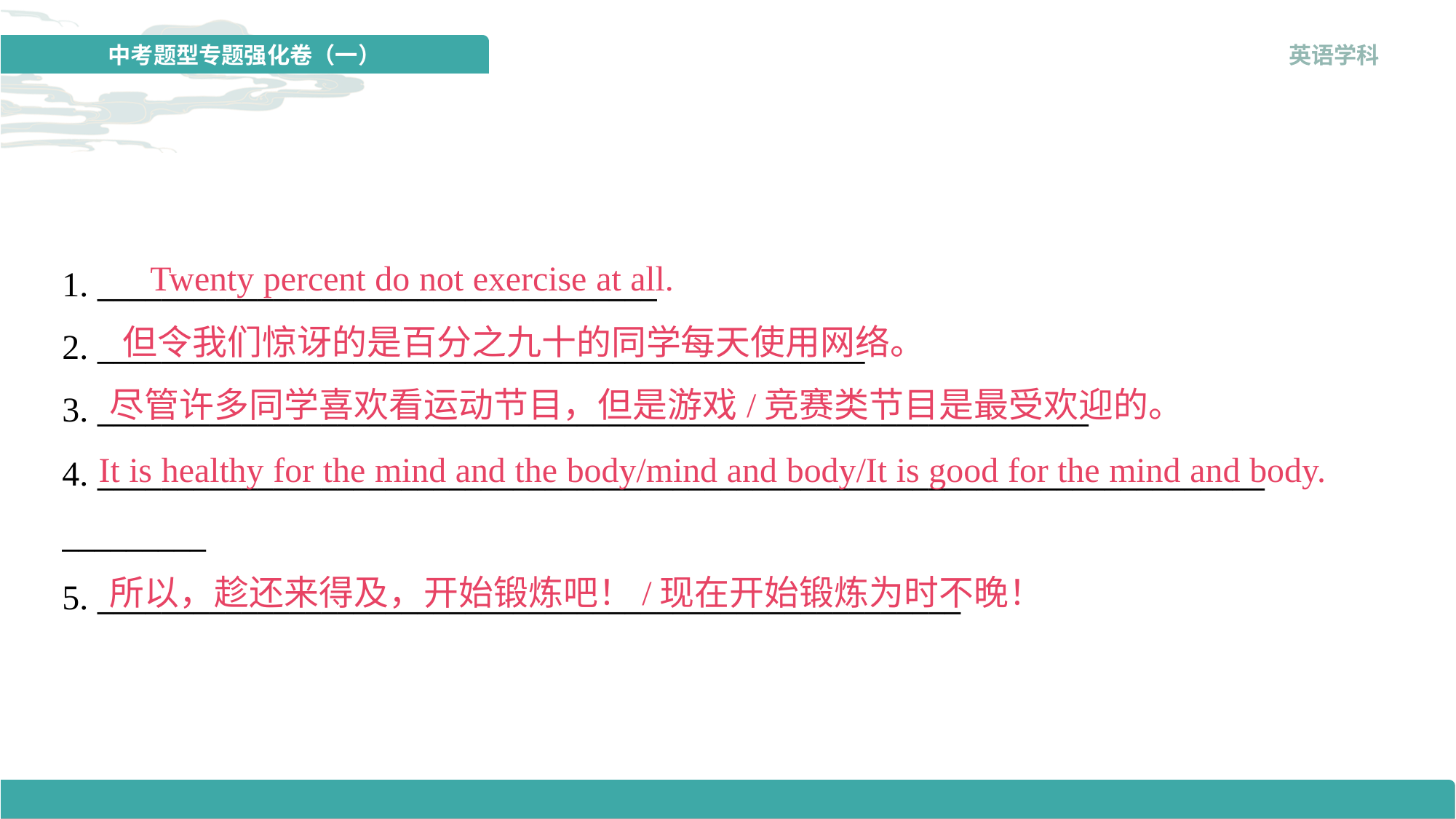

Twenty percent do not exercise at all.
1. ___________________________________
但令我们惊讶的是百分之九十的同学每天使用网络。
2. ________________________________________________
尽管许多同学喜欢看运动节目，但是游戏/竞赛类节目是最受欢迎的。
3. ______________________________________________________________
    It is healthy for the mind and the body/mind and body/It is good for the mind and body.
4. _________________________________________________________________________
_________
所以，趁还来得及，开始锻炼吧！/现在开始锻炼为时不晚！
5. ______________________________________________________